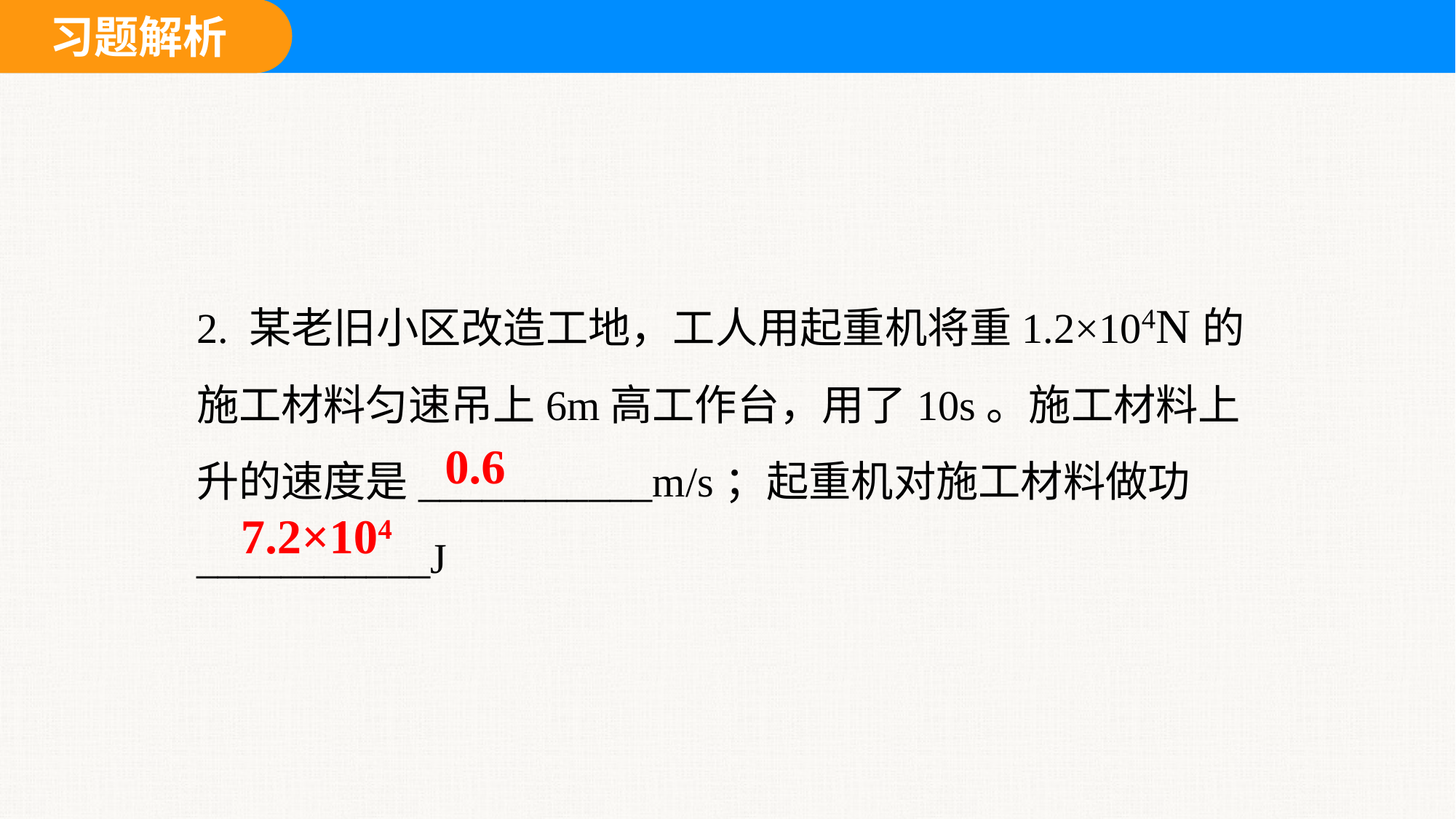

2. 某老旧小区改造工地，工人用起重机将重1.2×104N的施工材料匀速吊上6m高工作台，用了10s。施工材料上升的速度是___________m/s；起重机对施工材料做功___________J
0.6
7.2×104